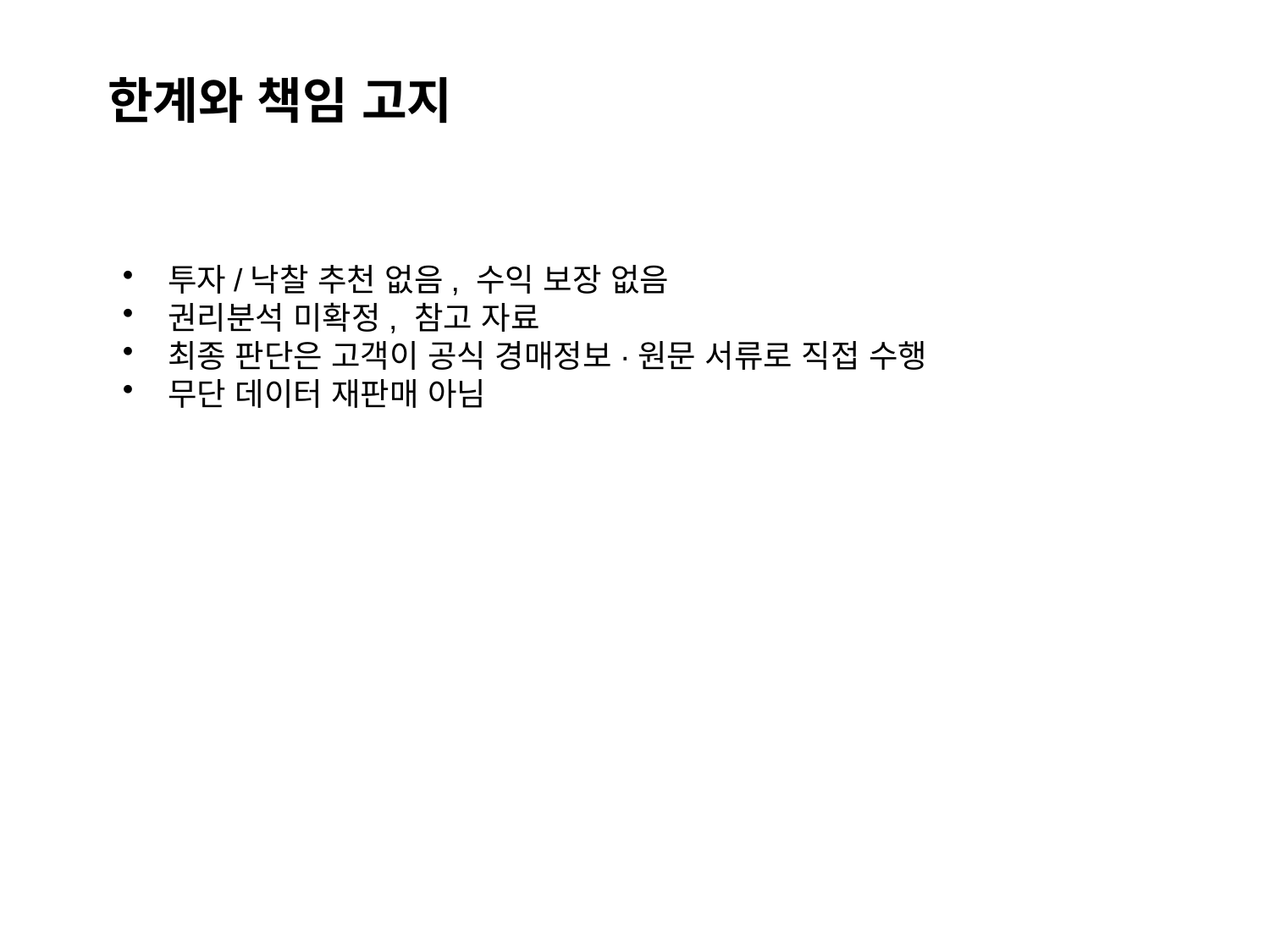

# 한계와 책임 고지
투자/낙찰 추천 없음, 수익 보장 없음
권리분석 미확정, 참고 자료
최종 판단은 고객이 공식 경매정보·원문 서류로 직접 수행
무단 데이터 재판매 아님